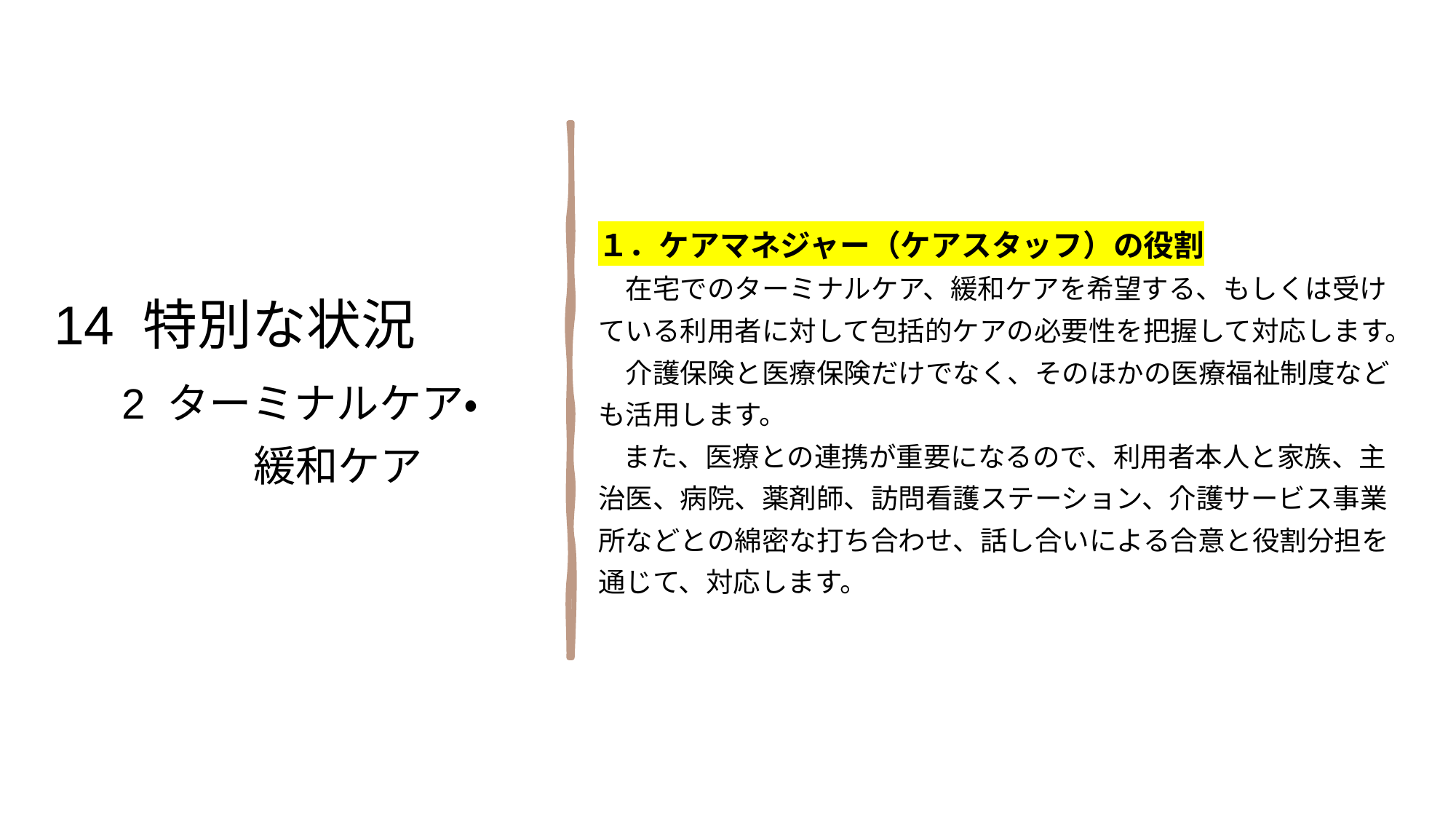

１．ケアマネジャー（ケアスタッフ）の役割
　在宅でのターミナルケア、緩和ケアを希望する、もしくは受け
ている利用者に対して包括的ケアの必要性を把握して対応します。
　介護保険と医療保険だけでなく、そのほかの医療福祉制度など
も活用します。
   また、医療との連携が重要になるので、利用者本人と家族、主
治医、病院、薬剤師、訪問看護ステーション、介護サービス事業
所などとの綿密な打ち合わせ、話し合いによる合意と役割分担を
通じて、対応します。
14 特別な状況
　2 ターミナルケア・
                    緩和ケア